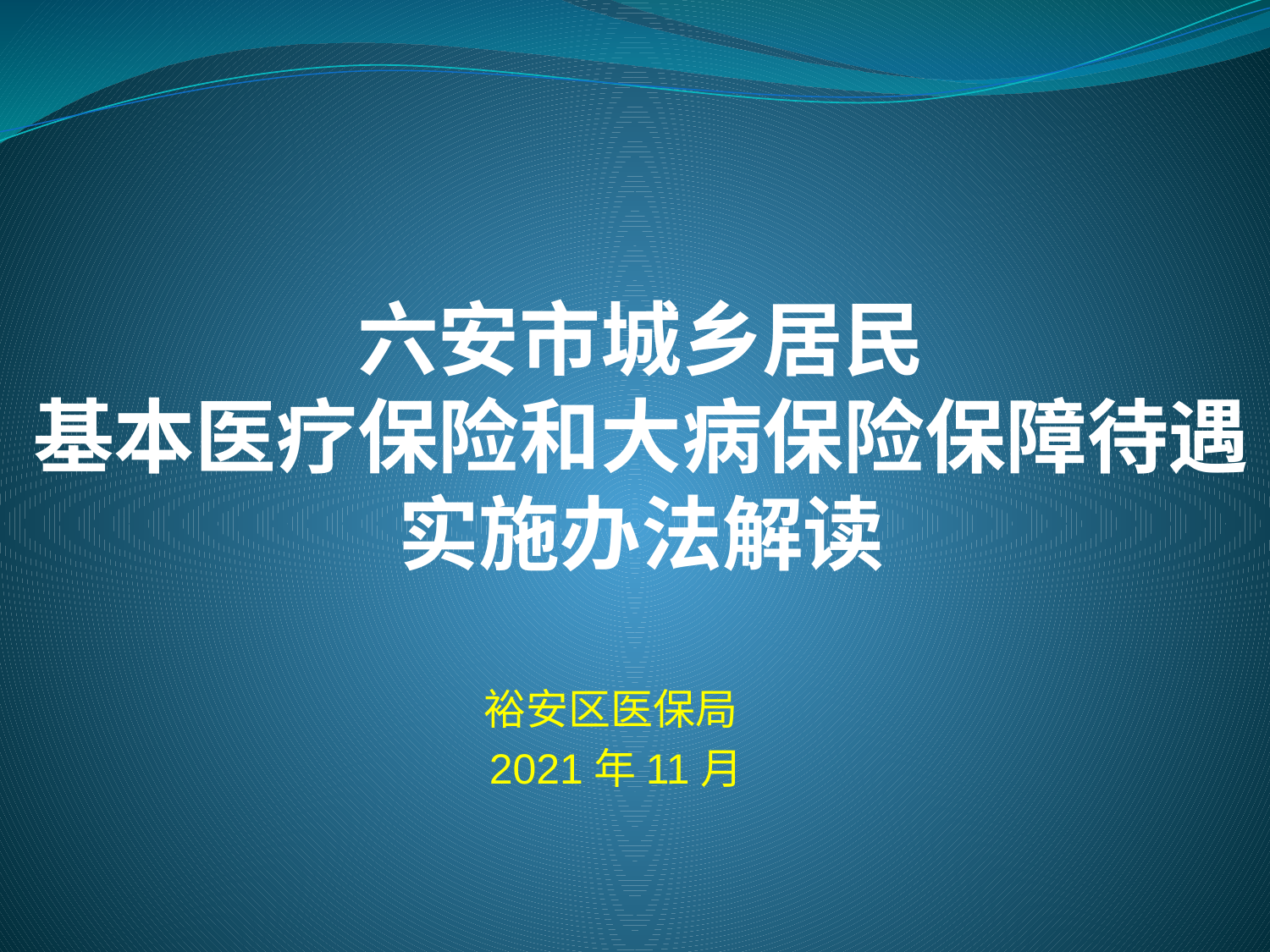

# 六安市城乡居民 基本医疗保险和大病保险保障待遇实施办法解读
裕安区医保局
2021年11月